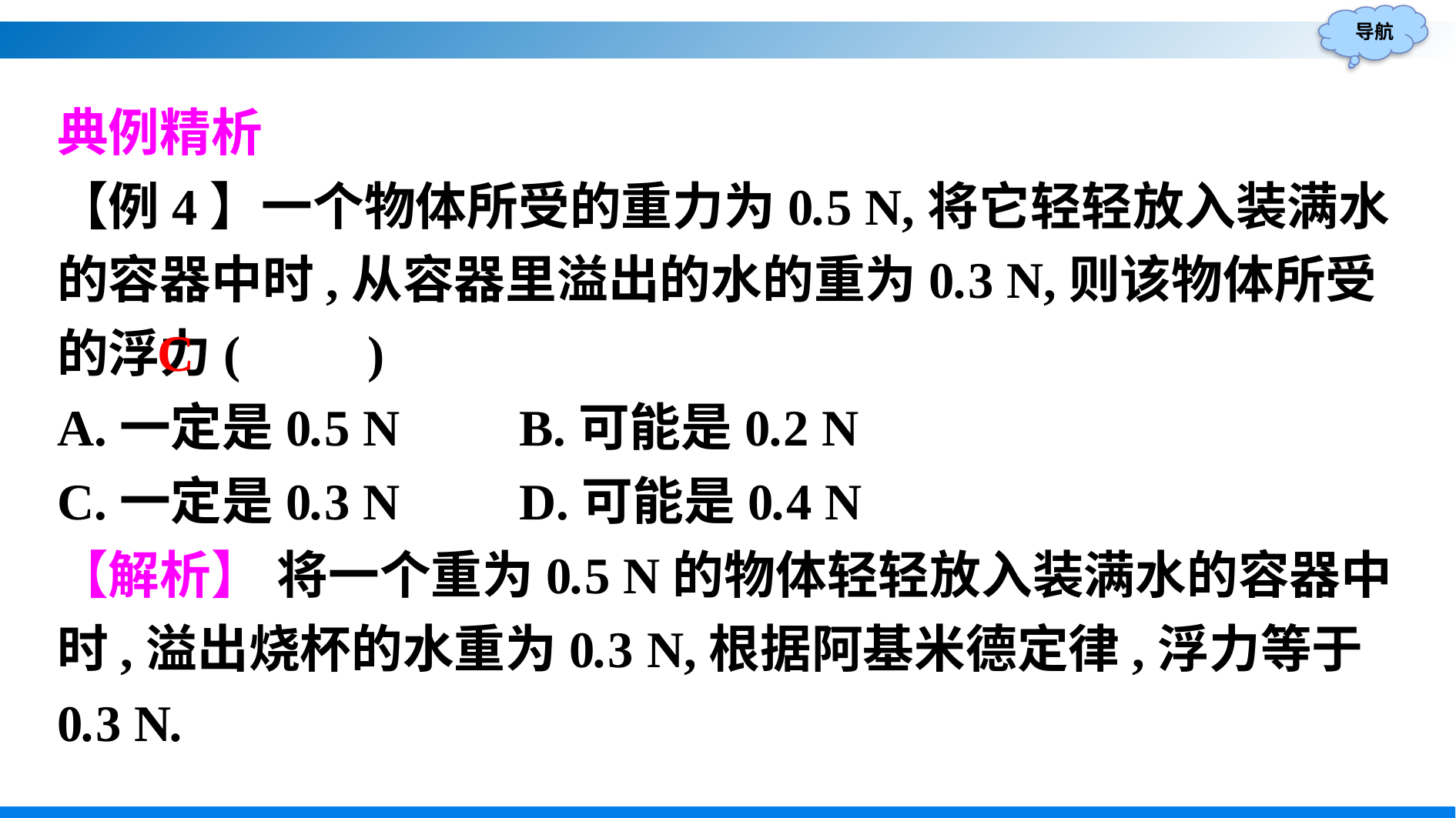

典例精析
【例4】一个物体所受的重力为0.5 N,将它轻轻放入装满水的容器中时,从容器里溢出的水的重为0.3 N,则该物体所受的浮力(　　)
A.一定是0.5 N		B.可能是0.2 N
C.一定是0.3 N		D.可能是0.4 N
【解析】 将一个重为0.5 N的物体轻轻放入装满水的容器中时,溢出烧杯的水重为0.3 N,根据阿基米德定律,浮力等于0.3 N.
C